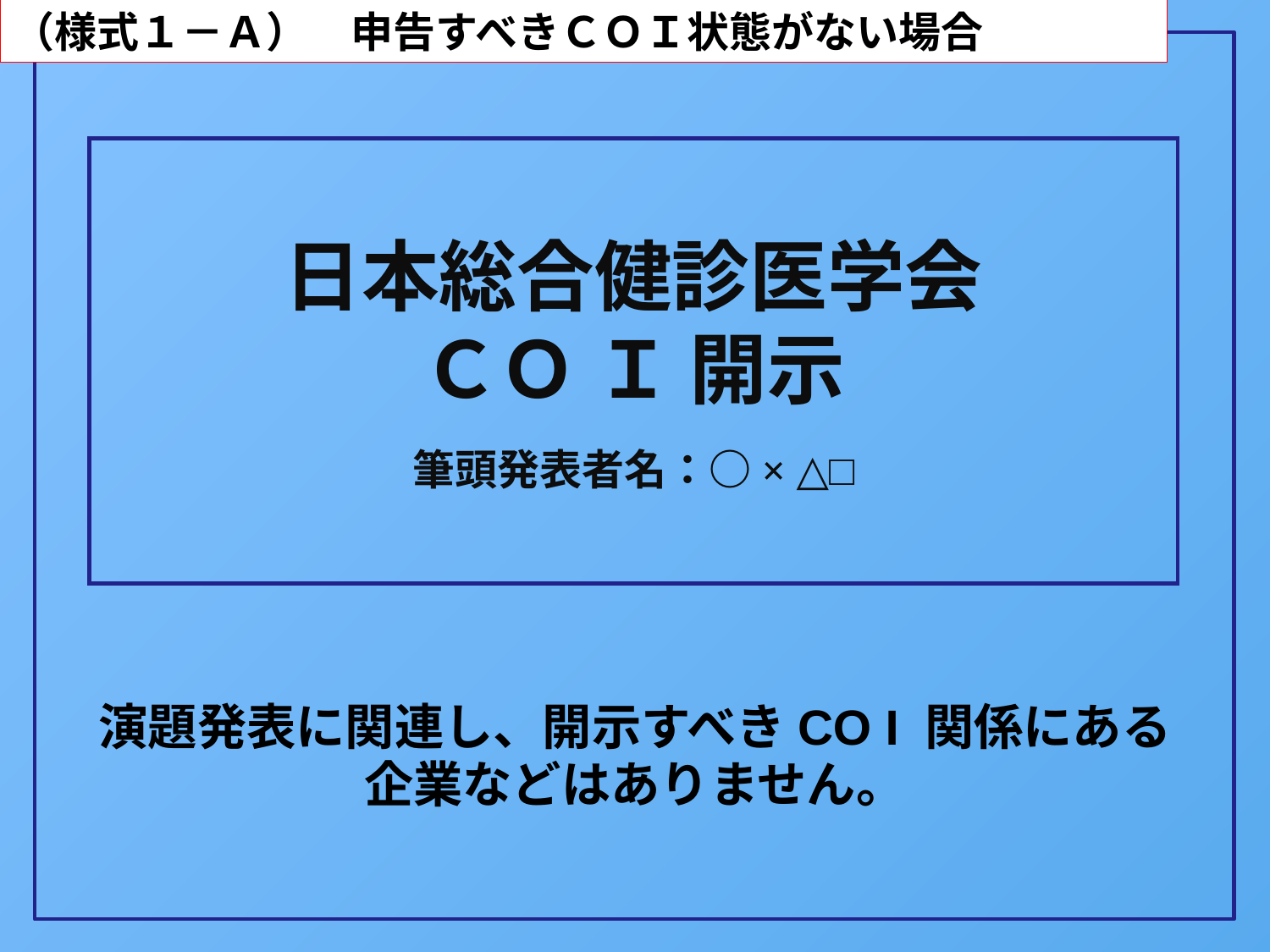

（様式１－Ａ）　申告すべきＣＯＩ状態がない場合

# 日本総合健診医学会 ＣＯ Ｉ 開示 　 筆頭発表者名：○× △□
演題発表に関連し、開示すべきCO I 関係にある
企業などはありません。